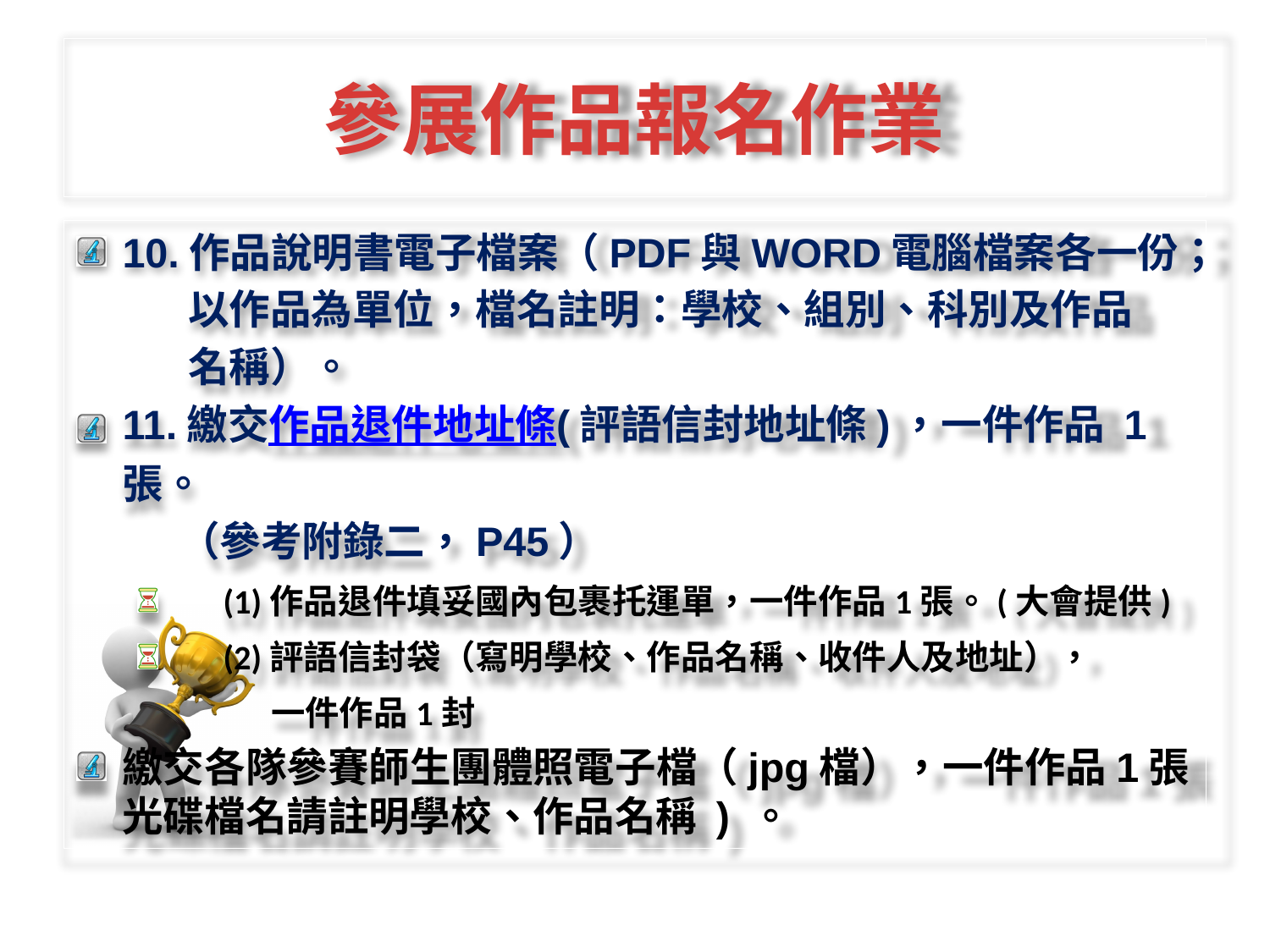

# 參展作品報名作業
10.作品說明書電子檔案（PDF與WORD電腦檔案各一份；
           以作品為單位，檔名註明：學校、組別、科別及作品
           名稱）。
11.繳交作品退件地址條(評語信封地址條)，一件作品 1 張。
          （參考附錄二，P45）
      (1)作品退件填妥國內包裹托運單，一件作品1張。(大會提供)
      (2)評語信封袋（寫明學校、作品名稱、收件人及地址），
                一件作品1封
繳交各隊參賽師生團體照電子檔（jpg檔），一件作品1張光碟檔名請註明學校、作品名稱 ) 。